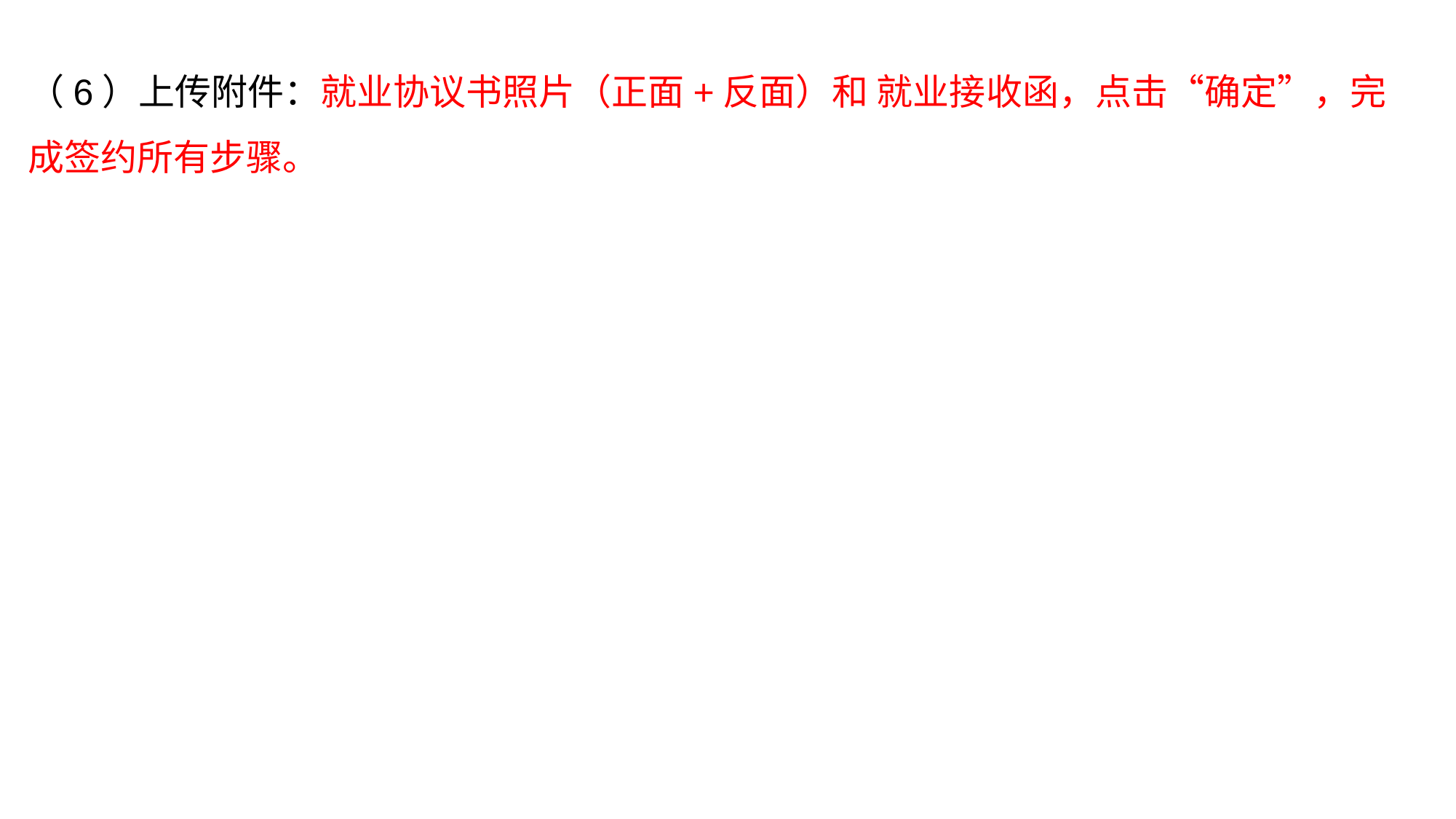

（6）上传附件：就业协议书照片（正面+反面）和 就业接收函，点击“确定”，完成签约所有步骤。
19